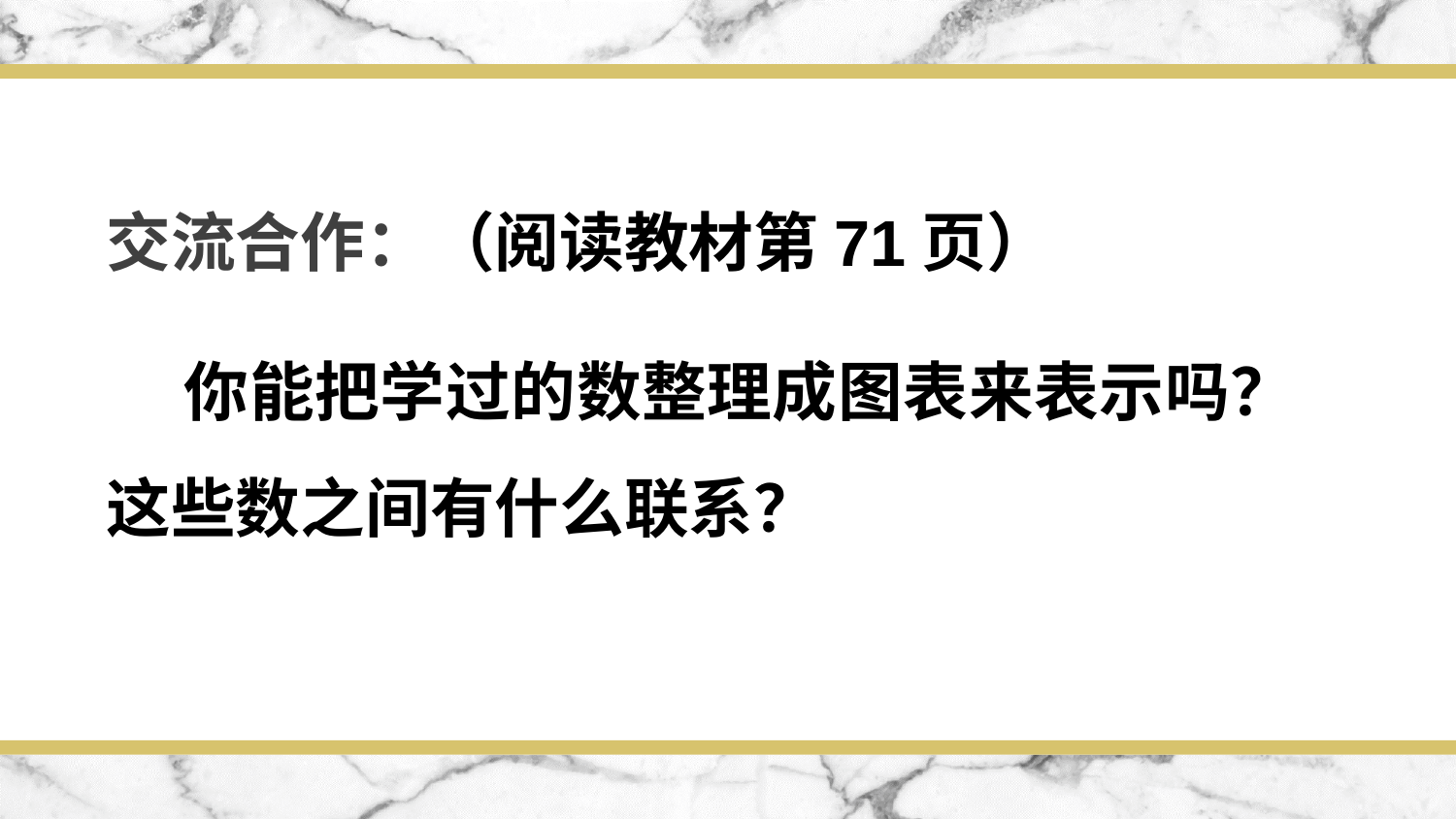

交流合作：（阅读教材第71页）

    你能把学过的数整理成图表来表示吗？这些数之间有什么联系？